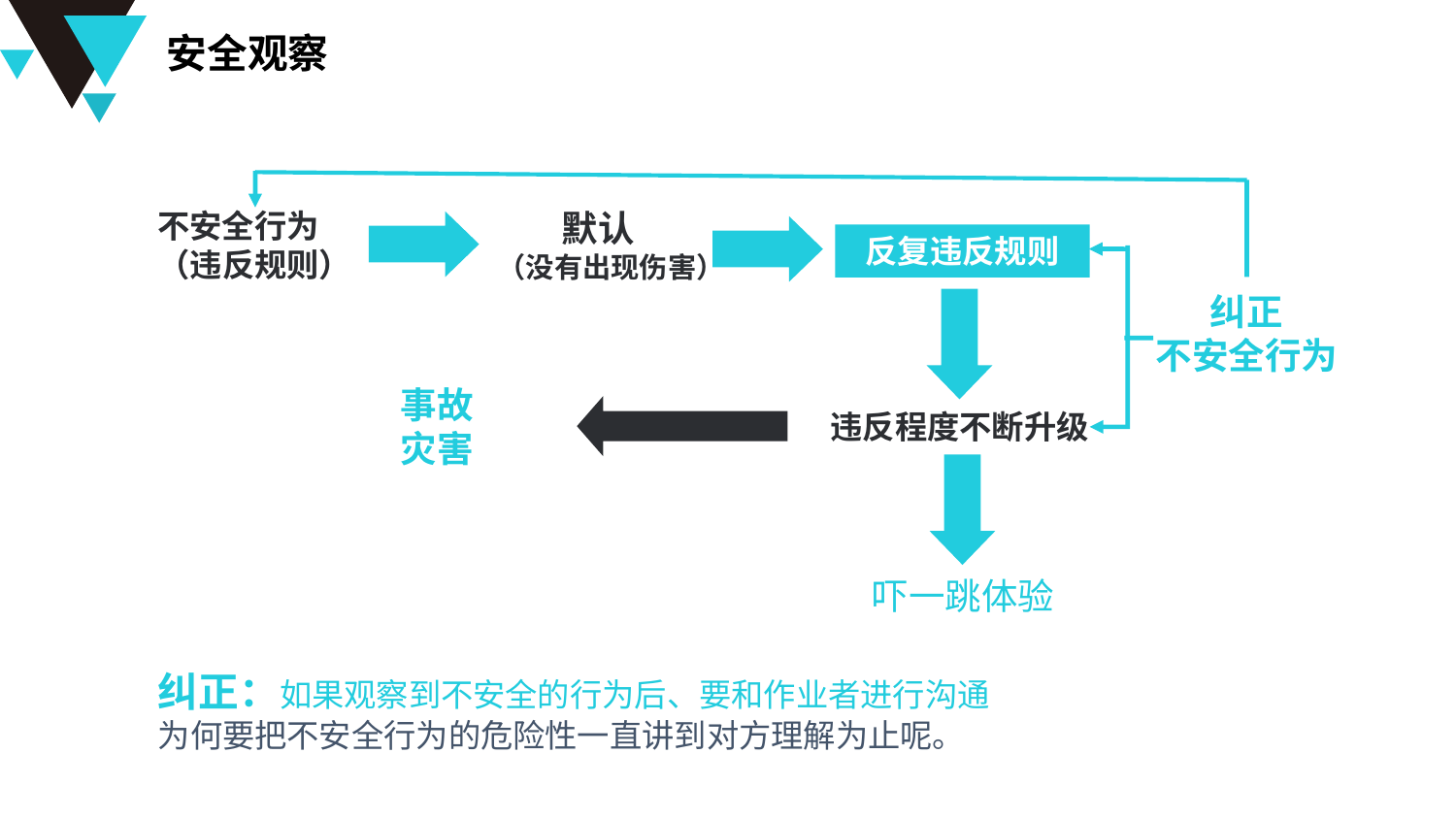

安全观察

　　默认
（没有出现伤害）
不安全行为
（违反规则）

反复违反规则

纠正
不安全行为

事故灾害

违反程度不断升级

吓一跳体验
纠正：如果观察到不安全的行为后、要和作业者进行沟通
为何要把不安全行为的危险性一直讲到对方理解为止呢。